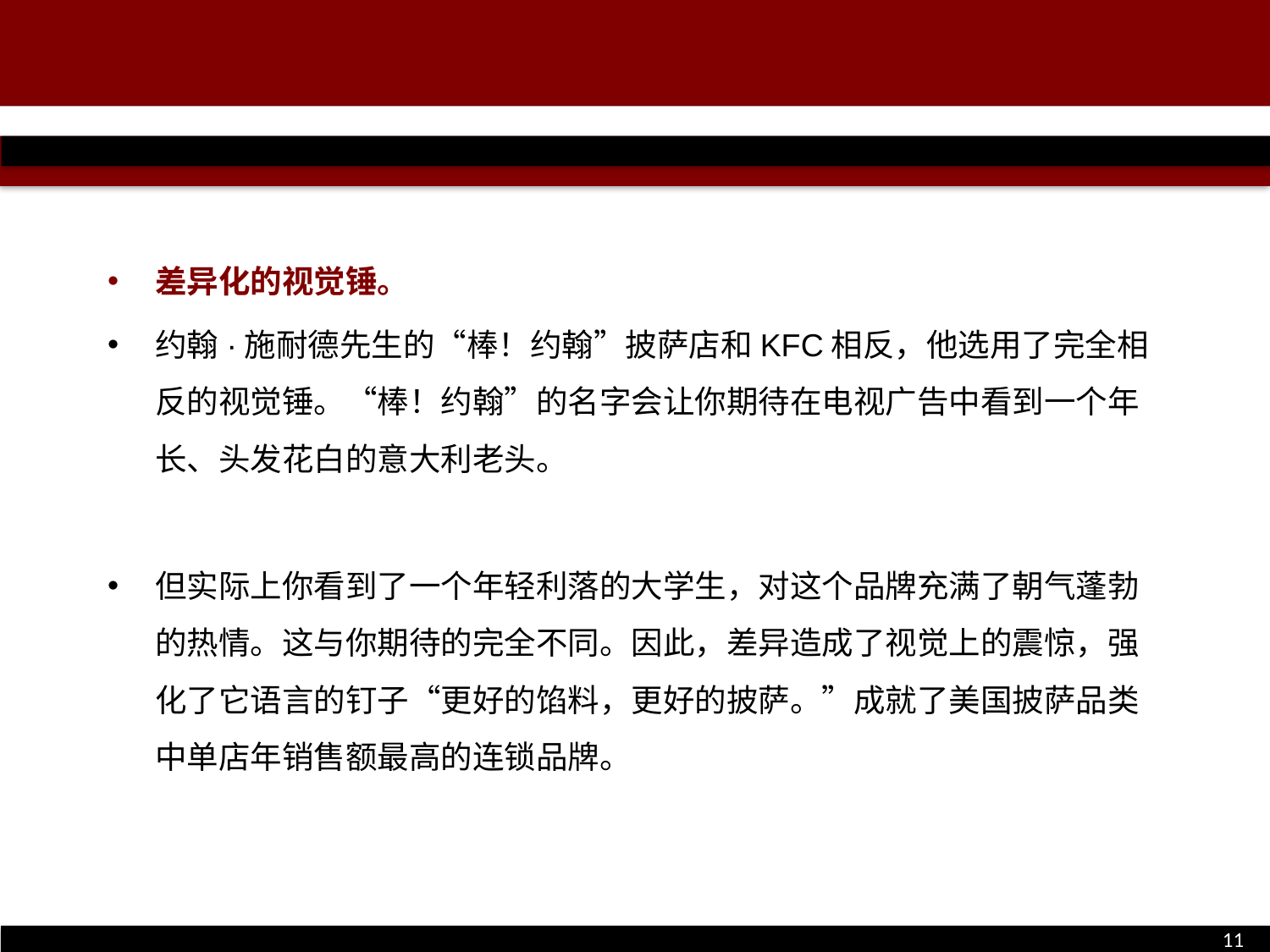

差异化的视觉锤。
约翰·施耐德先生的“棒！约翰”披萨店和KFC相反，他选用了完全相反的视觉锤。“棒！约翰”的名字会让你期待在电视广告中看到一个年长、头发花白的意大利老头。

但实际上你看到了一个年轻利落的大学生，对这个品牌充满了朝气蓬勃的热情。这与你期待的完全不同。因此，差异造成了视觉上的震惊，强化了它语言的钉子“更好的馅料，更好的披萨。”成就了美国披萨品类中单店年销售额最高的连锁品牌。